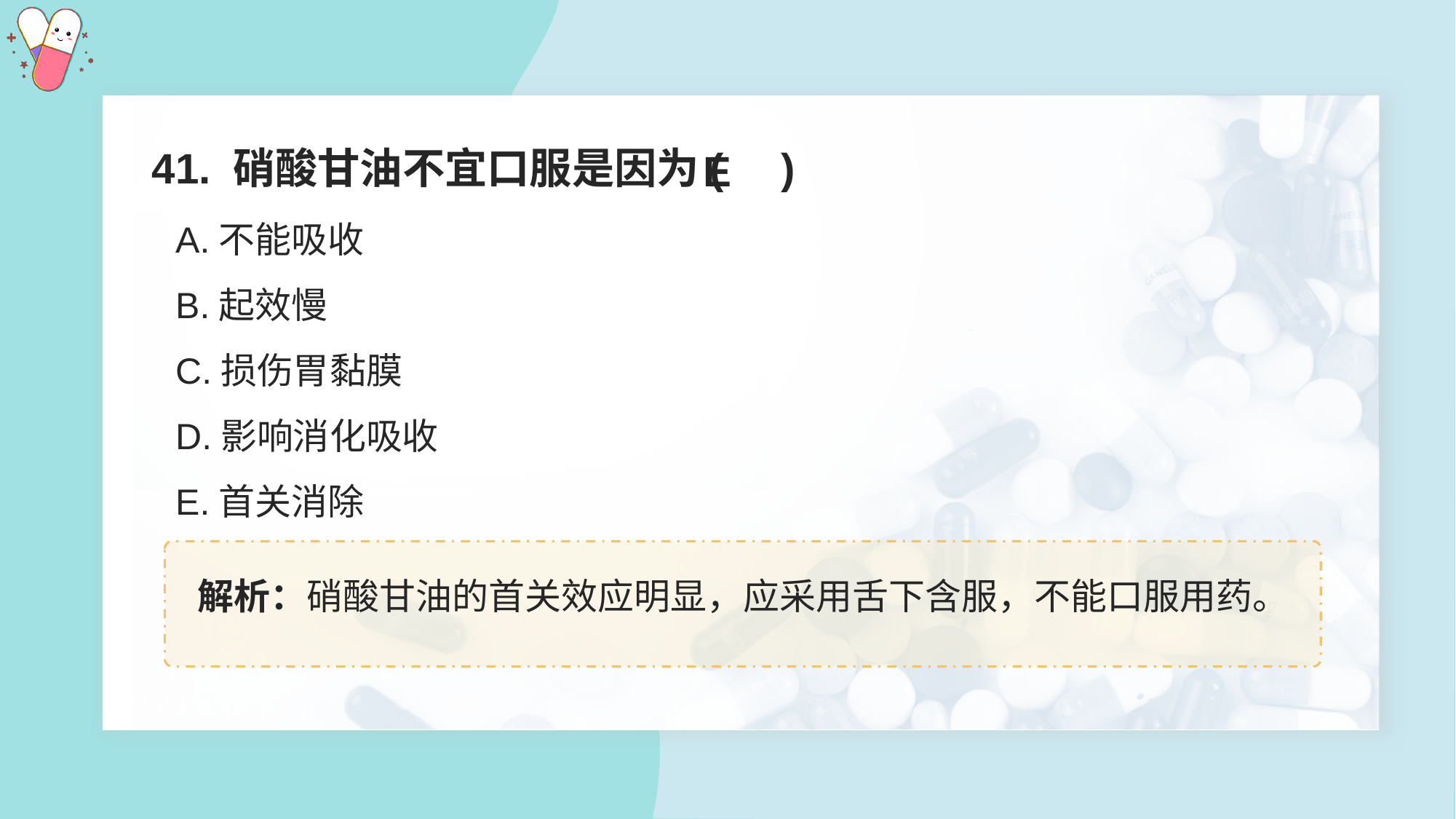

41. 硝酸甘油不宜口服是因为(      )
E
A.不能吸收
B.起效慢
C.损伤胃黏膜
D.影响消化吸收
E.首关消除

解析：硝酸甘油的首关效应明显，应采用舌下含服，不能口服用药。